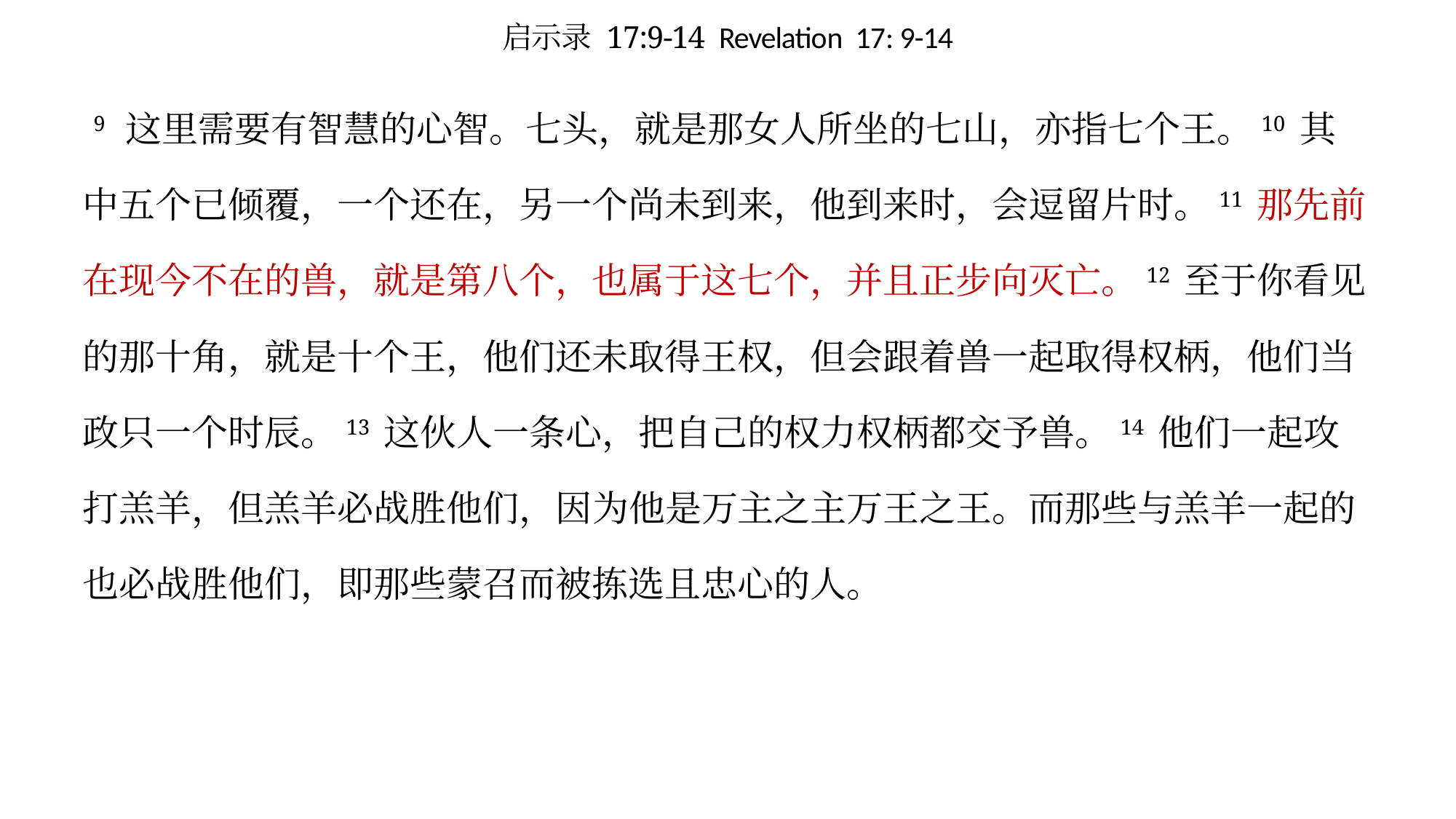

# 启示录 17:9-14  Revelation  17: 9-14
  9  这里需要有智慧的心智。七头，就是那女人所坐的七山，亦指七个王。10 其中五个已倾覆，一个还在，另一个尚未到来，他到来时，会逗留片时。11 那先前在现今不在的兽，就是第八个，也属于这七个，并且正步向灭亡。12 至于你看见的那十角，就是十个王，他们还未取得王权，但会跟着兽一起取得权柄，他们当政只一个时辰。13 这伙人一条心，把自己的权力权柄都交予兽。14 他们一起攻打羔羊，但羔羊必战胜他们，因为他是万主之主万王之王。而那些与羔羊一起的也必战胜他们，即那些蒙召而被拣选且忠心的人。